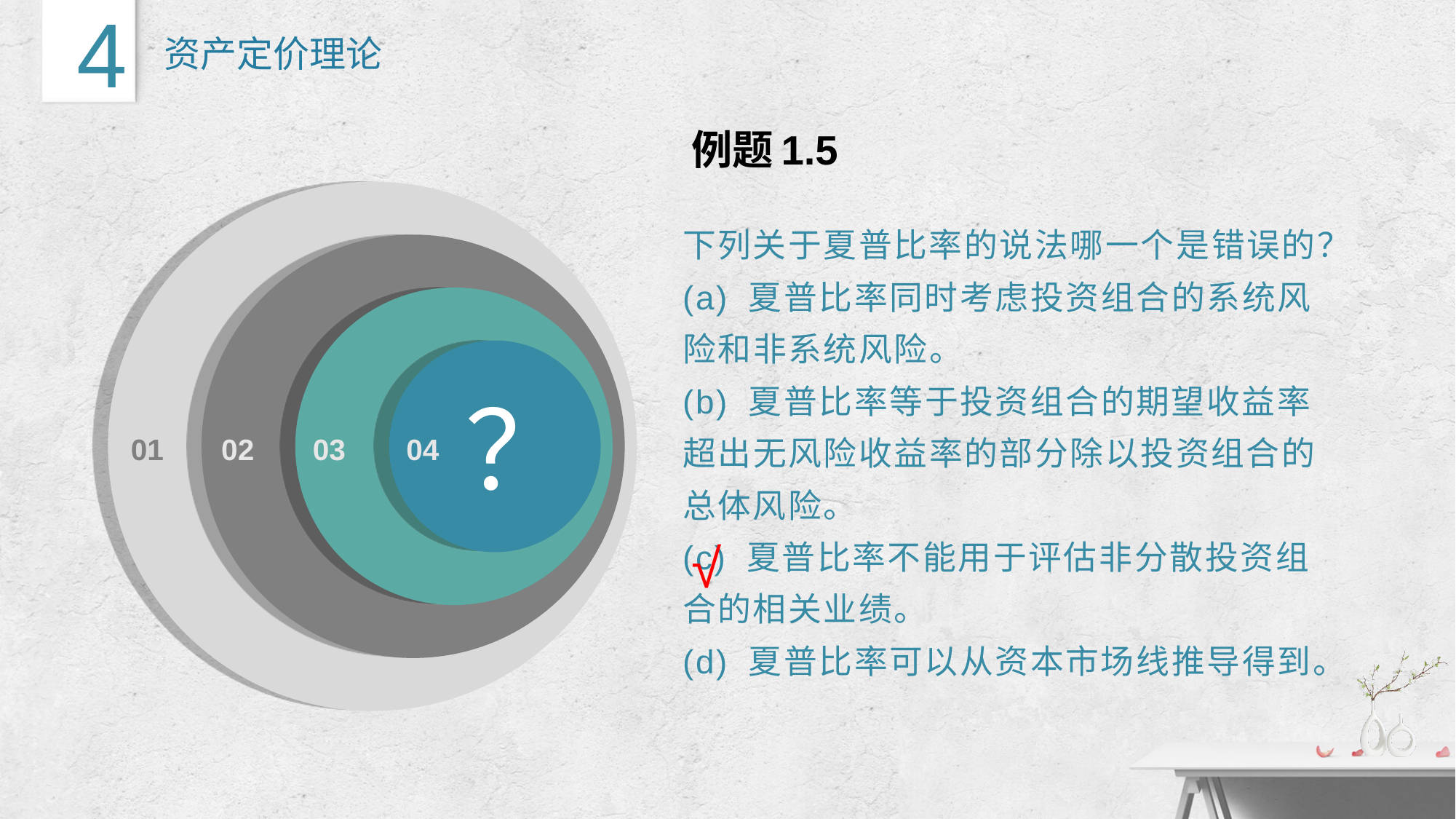

4
资产定价理论
例题1.5

下列关于夏普比率的说法哪一个是错误的？
(a) 夏普比率同时考虑投资组合的系统风险和非系统风险。
(b) 夏普比率等于投资组合的期望收益率超出无风险收益率的部分除以投资组合的总体风险。
(c) 夏普比率不能用于评估非分散投资组合的相关业绩。
(d) 夏普比率可以从资本市场线推导得到。

02

03
 ？
04
01
√